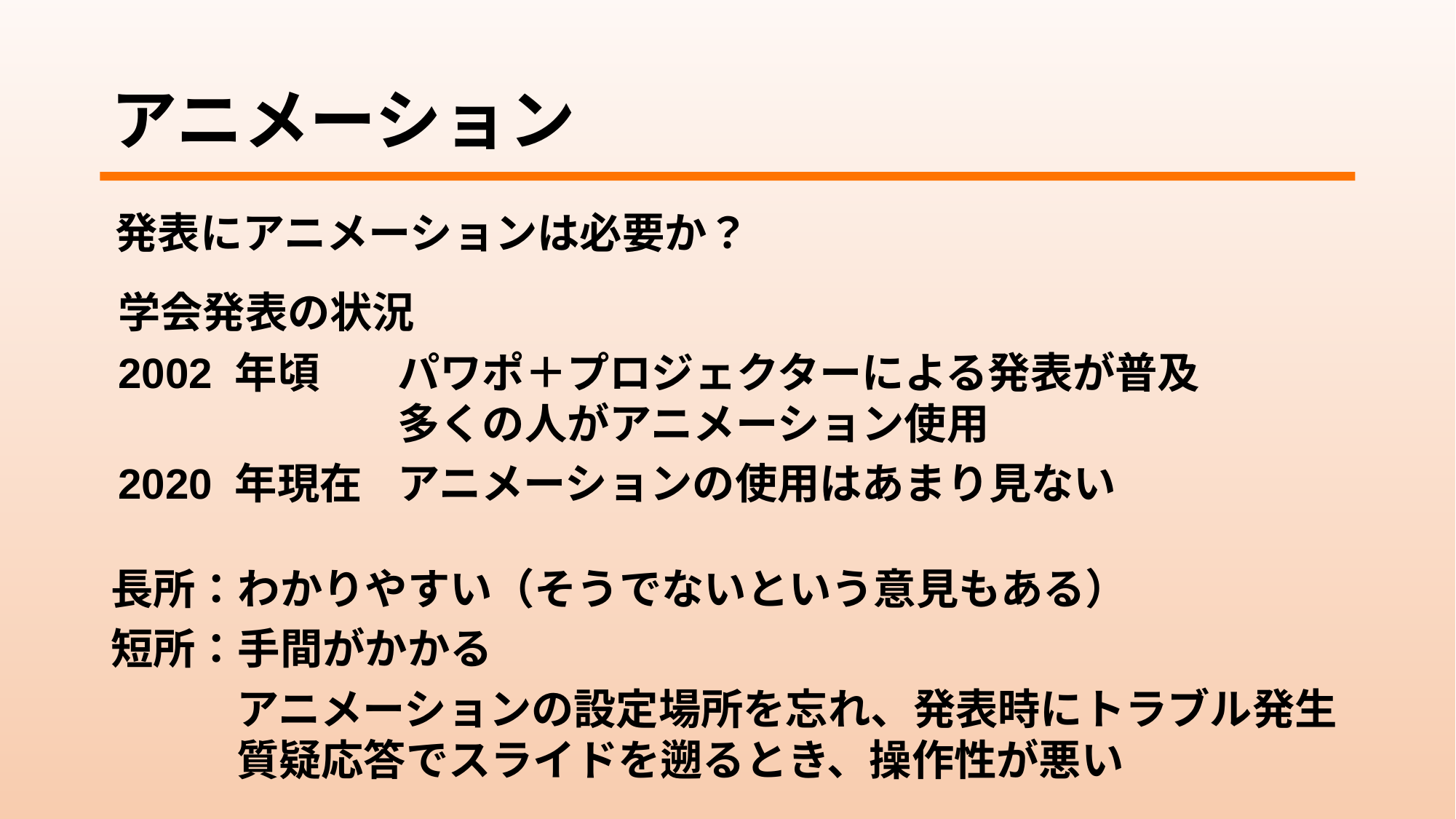

# アニメーション
発表にアニメーションは必要か？
学会発表の状況
2002 年頃	パワポ＋プロジェクターによる発表が普及
	多くの人がアニメーション使用
2020 年現在	アニメーションの使用はあまり見ない
長所：わかりやすい（そうでないという意見もある）
短所：手間がかかる
	アニメーションの設定場所を忘れ、発表時にトラブル発生
	質疑応答でスライドを遡るとき、操作性が悪い